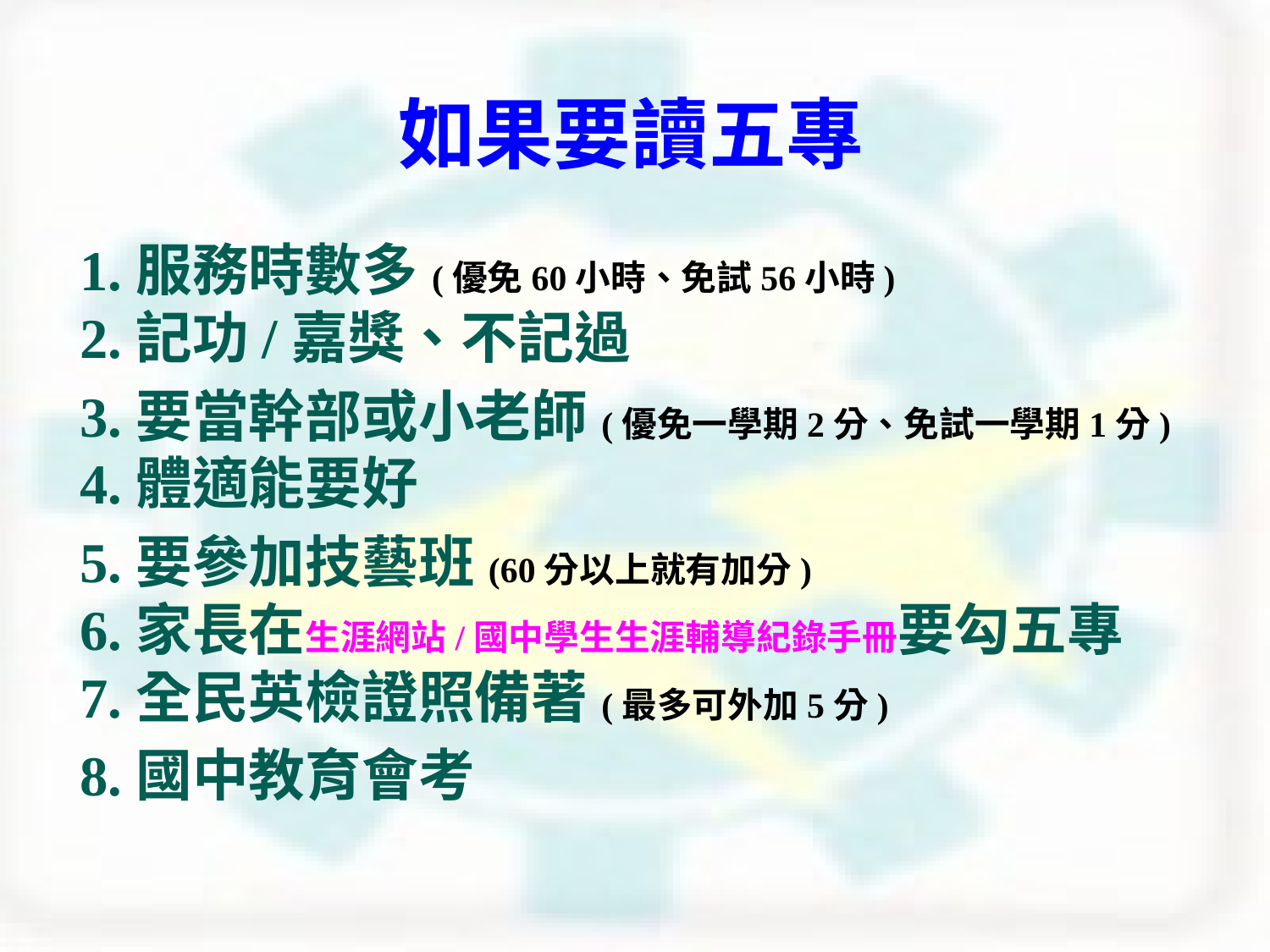

如果要讀五專
1.服務時數多(優免60小時、免試56小時)
2.記功/嘉獎、不記過
3.要當幹部或小老師(優免一學期2分、免試一學期1分)
4.體適能要好
5.要參加技藝班(60分以上就有加分)
6.家長在生涯網站/國中學生生涯輔導紀錄手冊要勾五專
7.全民英檢證照備著(最多可外加5分)
8.國中教育會考